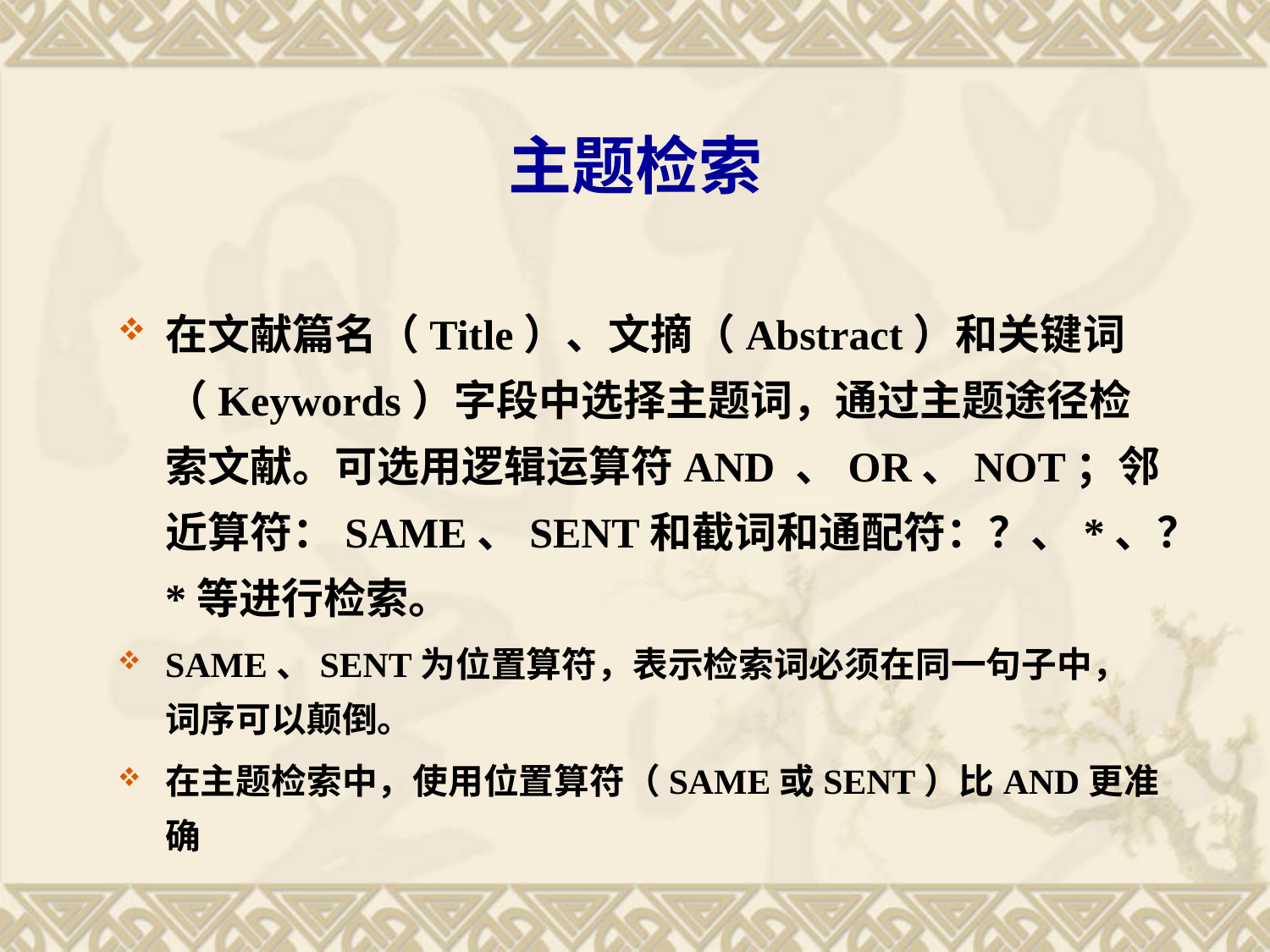

# 主题检索
在文献篇名（Title）、文摘（Abstract）和关键词（Keywords）字段中选择主题词，通过主题途径检索文献。可选用逻辑运算符AND 、OR、NOT；邻近算符：SAME、SENT和截词和通配符：？、*、？*等进行检索。
SAME、SENT为位置算符，表示检索词必须在同一句子中，词序可以颠倒。
在主题检索中，使用位置算符（SAME或SENT）比AND更准确